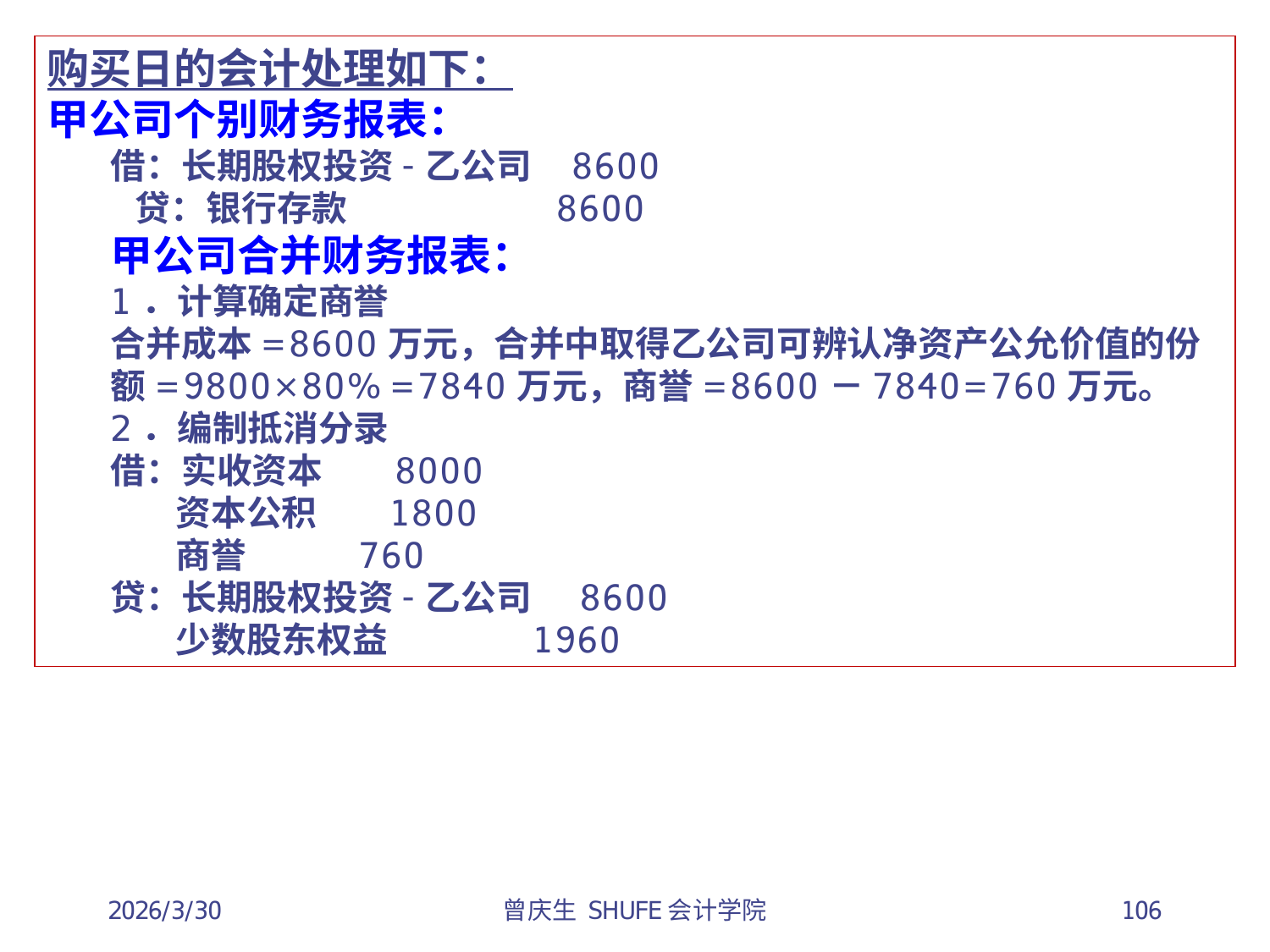

购买日的会计处理如下：
甲公司个别财务报表：
借：长期股权投资-乙公司    8600
  贷：银行存款                         8600
甲公司合并财务报表：
1．计算确定商誉
合并成本=8600万元，合并中取得乙公司可辨认净资产公允价值的份额=9800×80%=7840万元，商誉=8600－7840=760万元。
2．编制抵消分录
借：实收资本        8000
       资本公积        1800
       商誉             760
贷：长期股权投资-乙公司     8600
       少数股东权益                 1960
2026/3/30
曾庆生 SHUFE会计学院
106